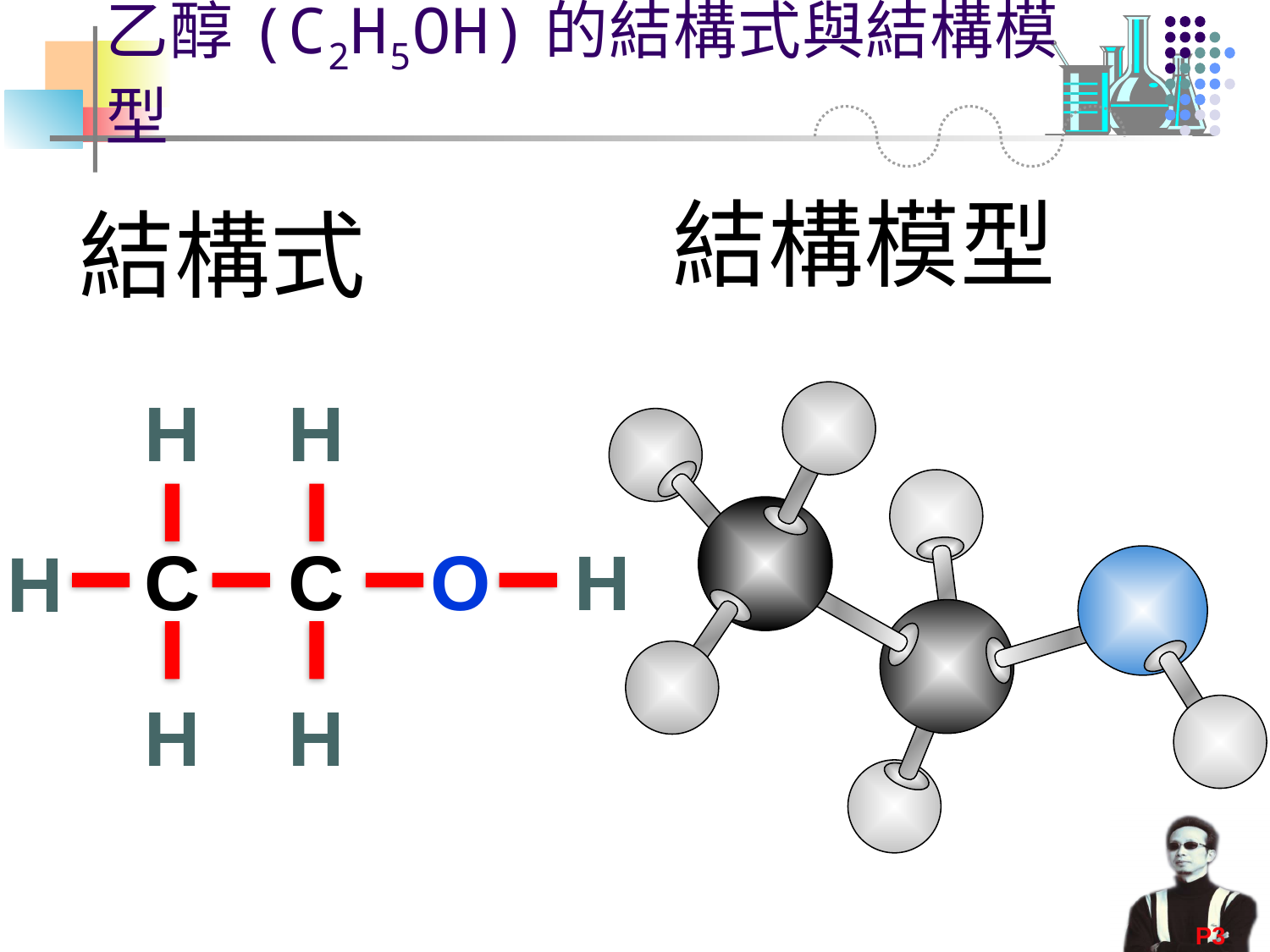

# 乙醇(C2H5OH)的結構式與結構模型
結構模型
結構式
H
H

C
C
O
H
H

H
H

P3